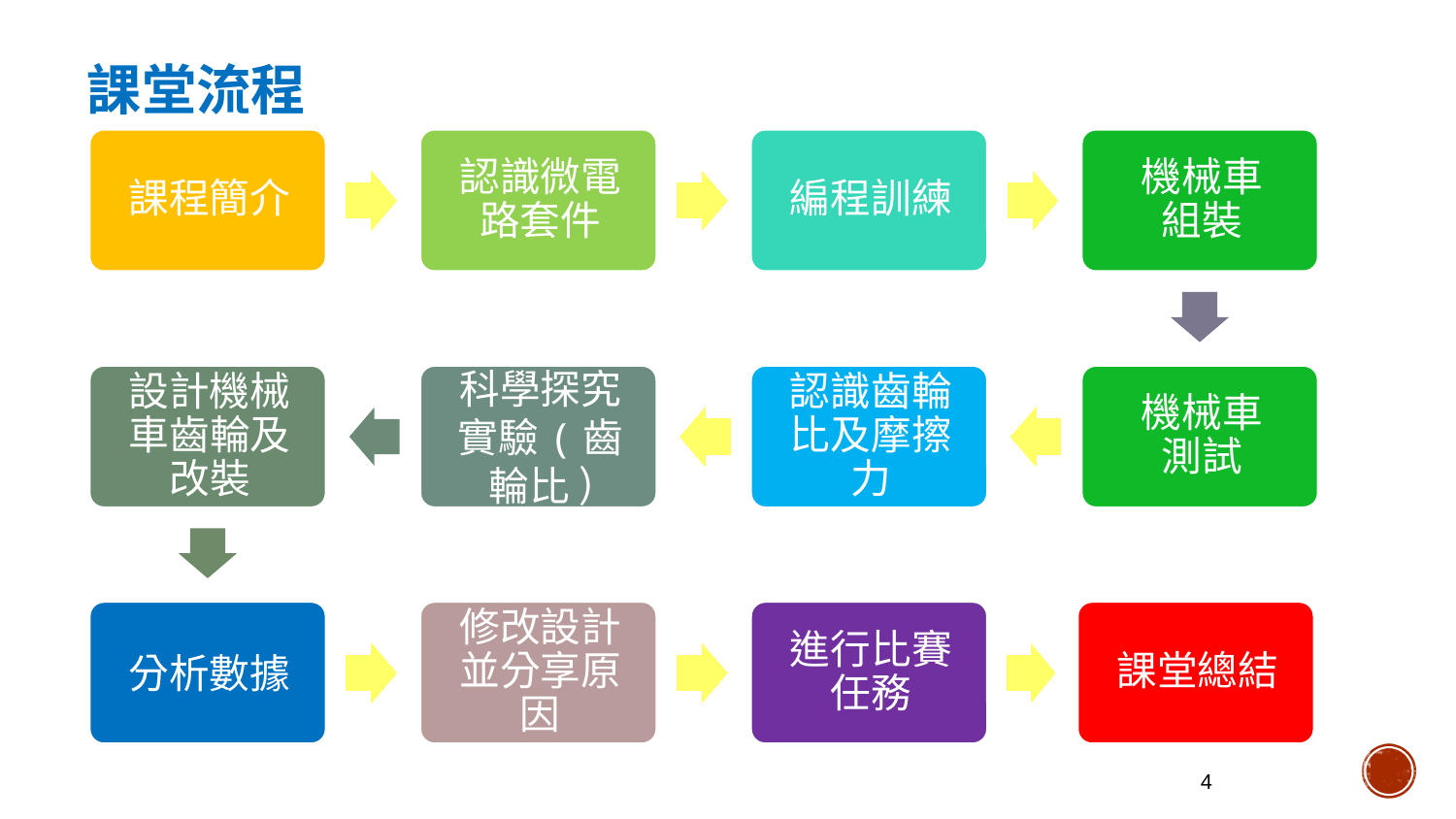

課堂流程
課程簡介

認識微電路套件

編程訓練

機械車
組裝

機械車
測試

認識齒輪比及摩擦力

科學探究實驗(齒輪比)

設計機械車齒輪及改裝

分析數據

修改設計
並分享原因

進行比賽
任務

課堂總結
4